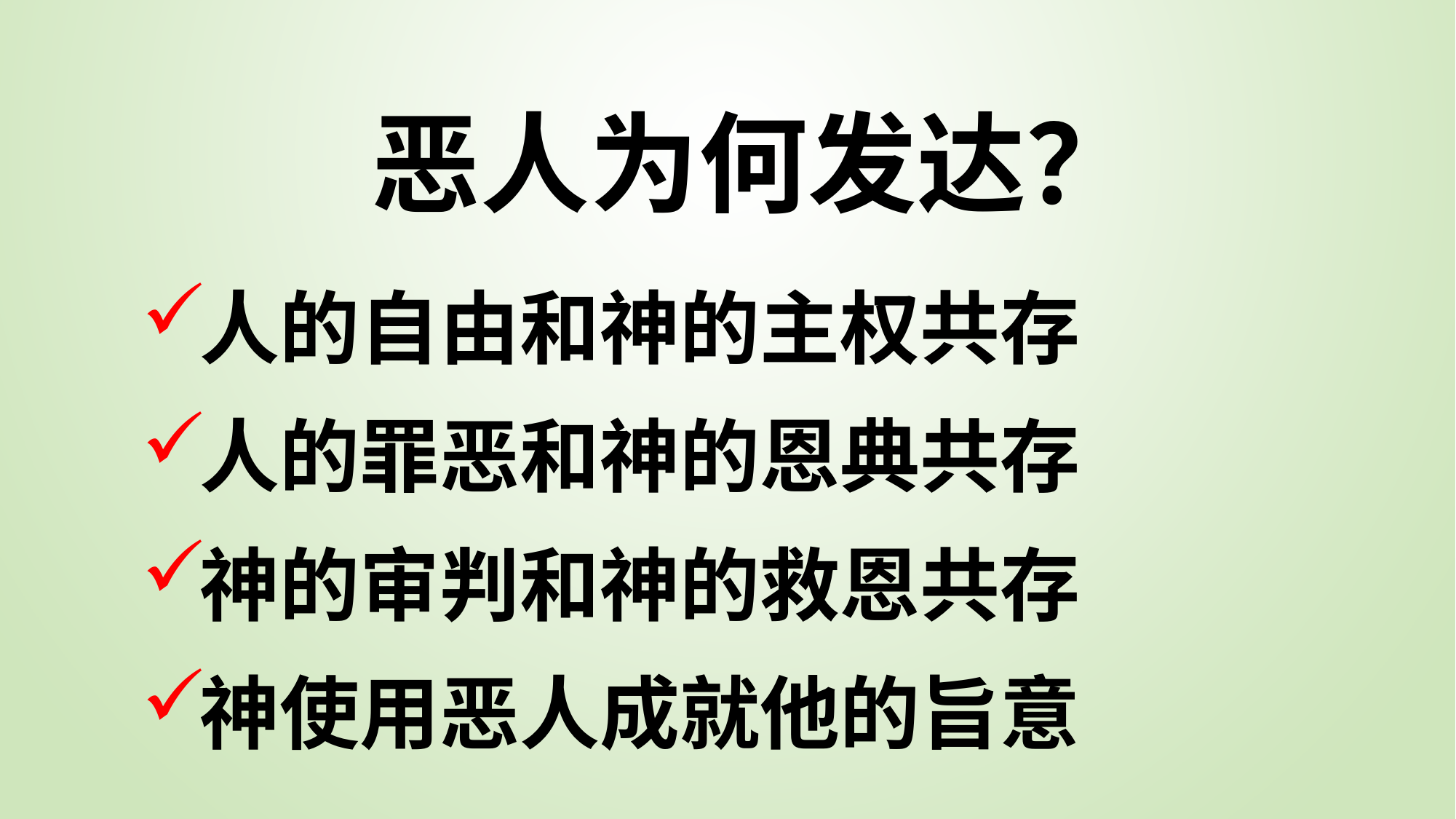

# 恶人为何发达？
人的自由和神的主权共存
人的罪恶和神的恩典共存
神的审判和神的救恩共存
神使用恶人成就他的旨意